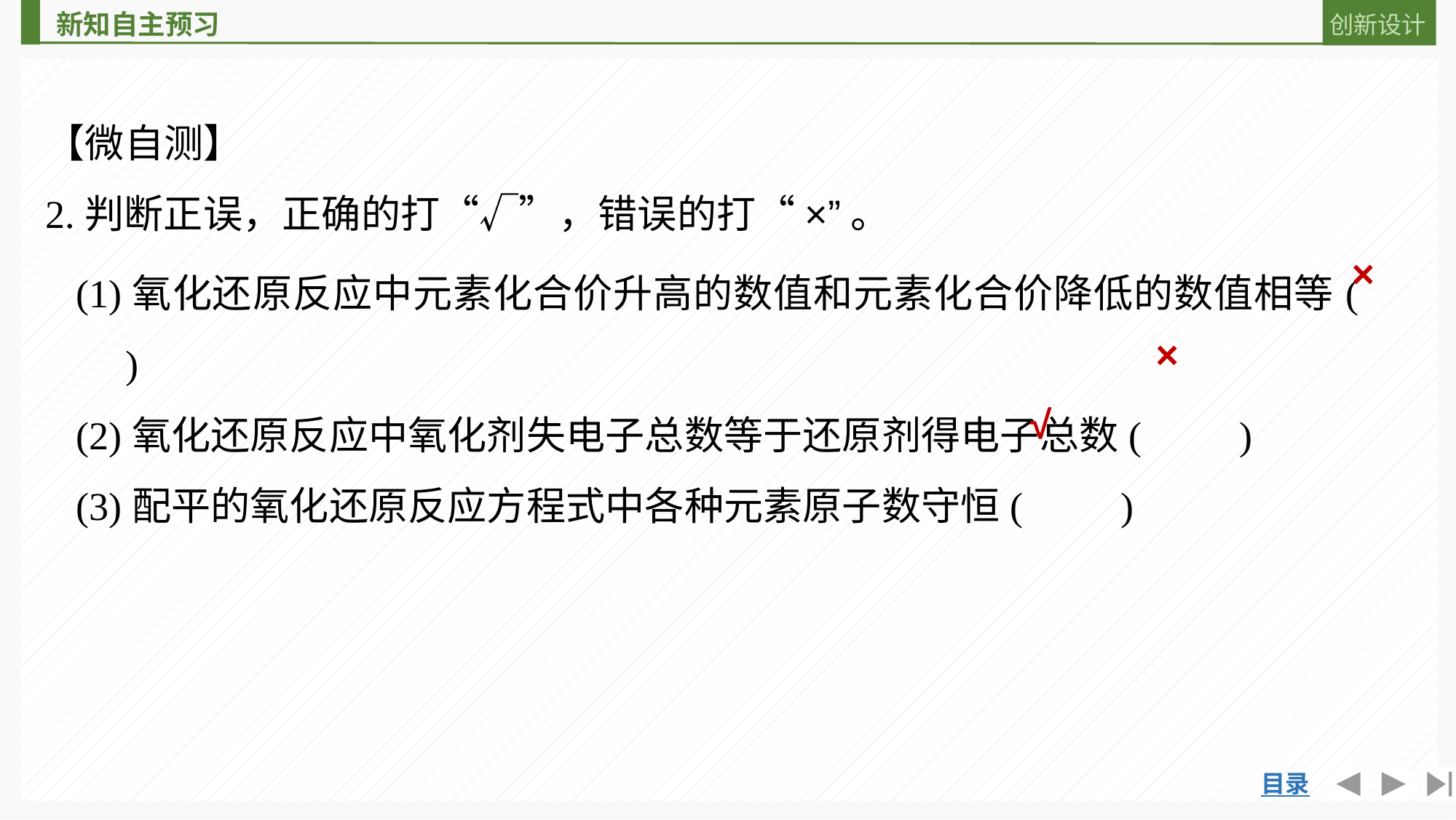

【微自测】
2.判断正误，正确的打“√”，错误的打“×”。
(1)氧化还原反应中元素化合价升高的数值和元素化合价降低的数值相等(　　)
(2)氧化还原反应中氧化剂失电子总数等于还原剂得电子总数(　　)
(3)配平的氧化还原反应方程式中各种元素原子数守恒(　　)
×
×
√